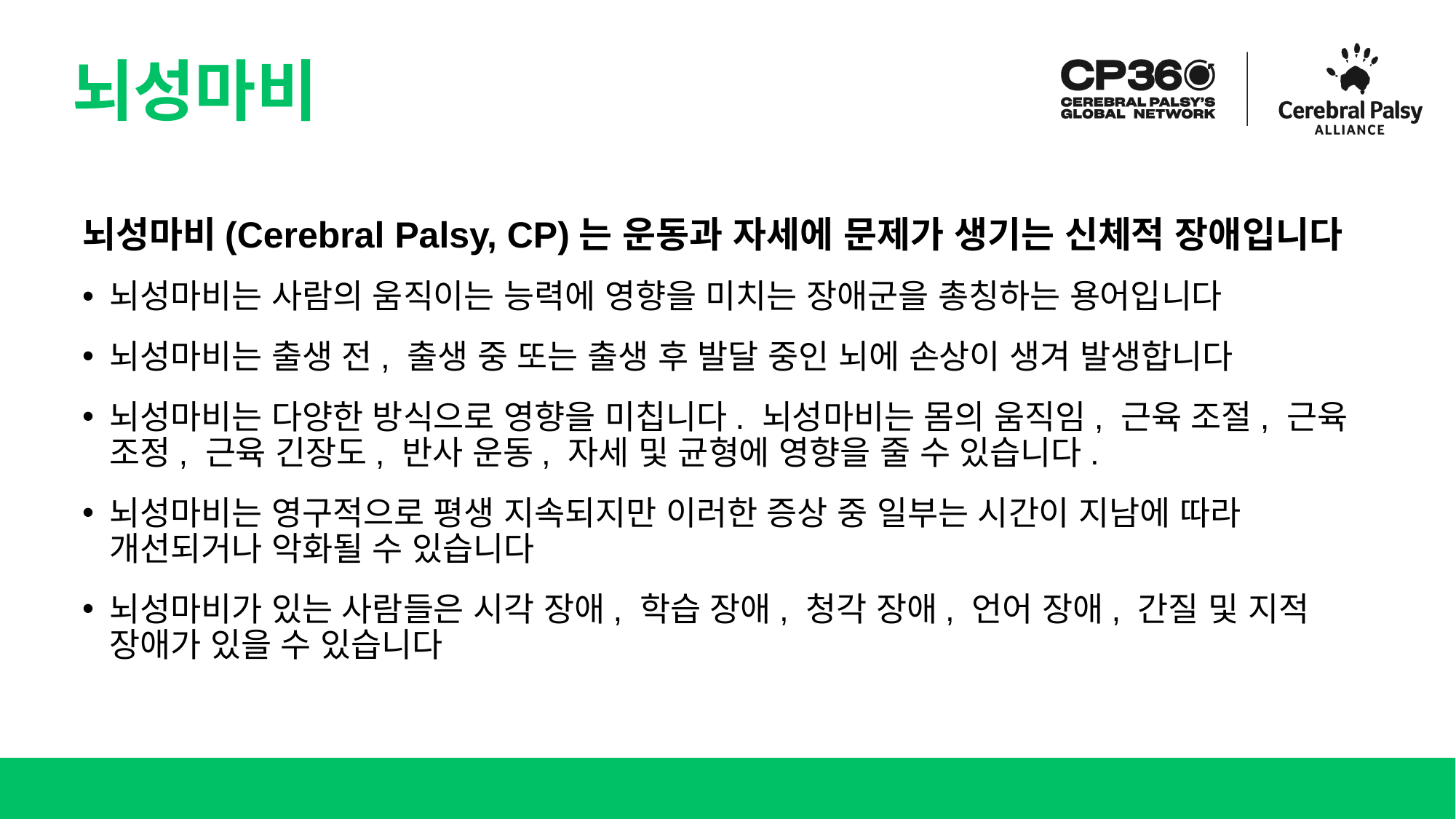

# 뇌성마비
뇌성마비(Cerebral Palsy, CP)는 운동과 자세에 문제가 생기는 신체적 장애입니다
뇌성마비는 사람의 움직이는 능력에 영향을 미치는 장애군을 총칭하는 용어입니다
뇌성마비는 출생 전, 출생 중 또는 출생 후 발달 중인 뇌에 손상이 생겨 발생합니다
뇌성마비는 다양한 방식으로 영향을 미칩니다. 뇌성마비는 몸의 움직임, 근육 조절, 근육 조정, 근육 긴장도, 반사 운동, 자세 및 균형에 영향을 줄 수 있습니다.
뇌성마비는 영구적으로 평생 지속되지만 이러한 증상 중 일부는 시간이 지남에 따라 개선되거나 악화될 수 있습니다
뇌성마비가 있는 사람들은 시각 장애, 학습 장애, 청각 장애, 언어 장애, 간질 및 지적 장애가 있을 수 있습니다